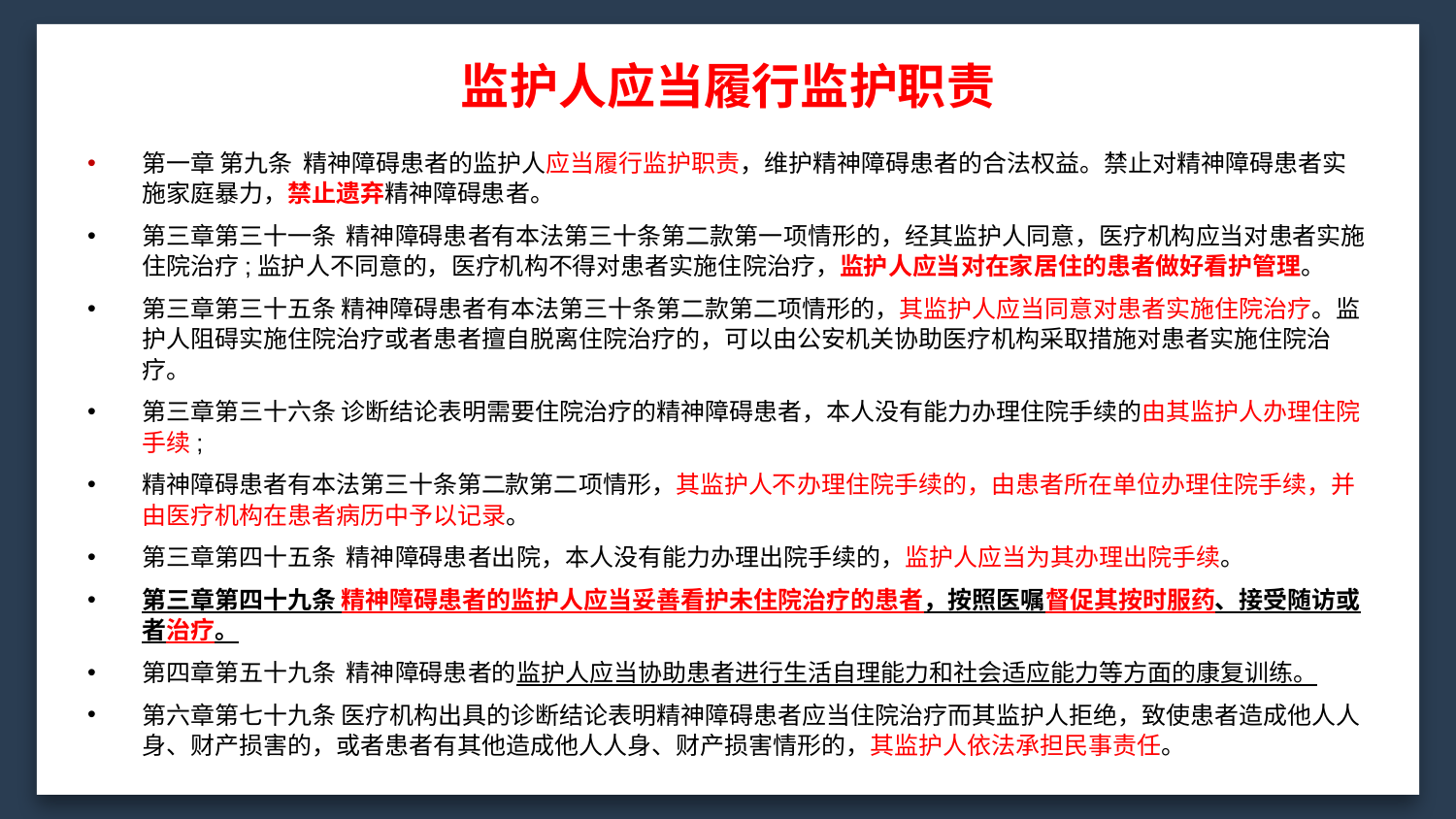

监护人应当履行监护职责
第一章 第九条  精神障碍患者的监护人应当履行监护职责，维护精神障碍患者的合法权益。禁止对精神障碍患者实施家庭暴力，禁止遗弃精神障碍患者。
第三章第三十一条  精神障碍患者有本法第三十条第二款第一项情形的，经其监护人同意，医疗机构应当对患者实施住院治疗;监护人不同意的，医疗机构不得对患者实施住院治疗，监护人应当对在家居住的患者做好看护管理。
第三章第三十五条 精神障碍患者有本法第三十条第二款第二项情形的，其监护人应当同意对患者实施住院治疗。监护人阻碍实施住院治疗或者患者擅自脱离住院治疗的，可以由公安机关协助医疗机构采取措施对患者实施住院治疗。
第三章第三十六条 诊断结论表明需要住院治疗的精神障碍患者，本人没有能力办理住院手续的由其监护人办理住院手续;
精神障碍患者有本法第三十条第二款第二项情形，其监护人不办理住院手续的，由患者所在单位办理住院手续，并由医疗机构在患者病历中予以记录。
第三章第四十五条  精神障碍患者出院，本人没有能力办理出院手续的，监护人应当为其办理出院手续。
第三章第四十九条 精神障碍患者的监护人应当妥善看护未住院治疗的患者，按照医嘱督促其按时服药、接受随访或者治疗。
第四章第五十九条  精神障碍患者的监护人应当协助患者进行生活自理能力和社会适应能力等方面的康复训练。
第六章第七十九条 医疗机构出具的诊断结论表明精神障碍患者应当住院治疗而其监护人拒绝，致使患者造成他人人身、财产损害的，或者患者有其他造成他人人身、财产损害情形的，其监护人依法承担民事责任。